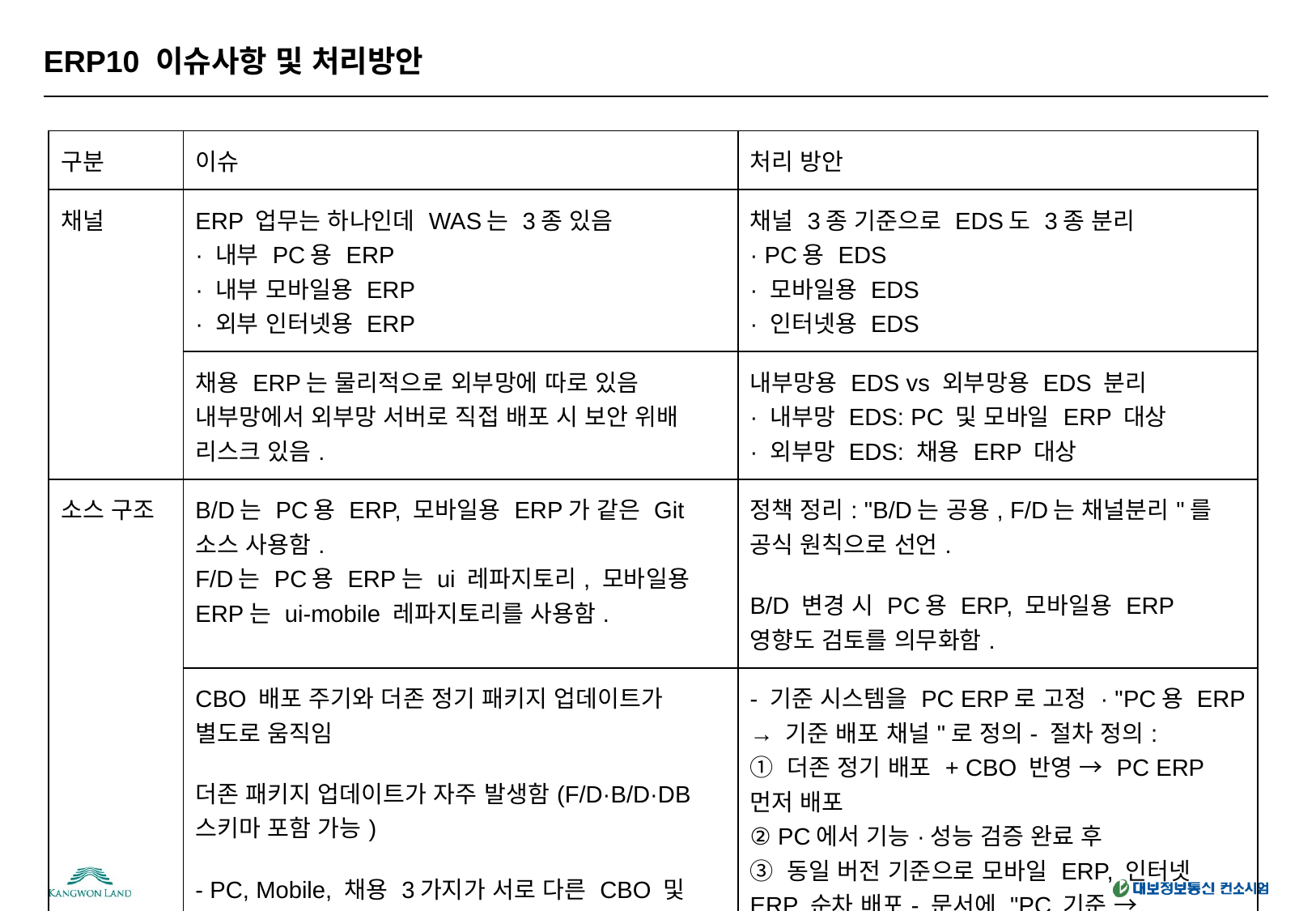

# ERP10 이슈사항 및 처리방안
| 구분 | 이슈 | 처리 방안 |
| --- | --- | --- |
| 채널 | ERP 업무는 하나인데 WAS는 3종 있음 · 내부 PC용 ERP · 내부 모바일용 ERP · 외부 인터넷용 ERP | 채널 3종 기준으로 EDS도 3종 분리 · PC용 EDS · 모바일용 EDS · 인터넷용 EDS |
|  | 채용 ERP는 물리적으로 외부망에 따로 있음 내부망에서 외부망 서버로 직접 배포 시 보안 위배 리스크 있음. | 내부망용 EDS vs 외부망용 EDS 분리 · 내부망 EDS: PC 및 모바일 ERP 대상 · 외부망 EDS: 채용 ERP 대상 |
| 소스 구조 | B/D는 PC용 ERP, 모바일용 ERP가 같은 Git 소스 사용함. F/D는 PC용 ERP는 ui 레파지토리, 모바일용 ERP는 ui-mobile 레파지토리를 사용함. | 정책 정리: "B/D는 공용, F/D는 채널분리"를 공식 원칙으로 선언. B/D 변경 시 PC용 ERP, 모바일용 ERP 영향도 검토를 의무화함. |
|  | CBO 배포 주기와 더존 정기 패키지 업데이트가 별도로 움직임 더존 패키지 업데이트가 자주 발생함(F/D·B/D·DB 스키마 포함 가능) - PC, Mobile, 채용 3가지가 서로 다른 CBO 및 Douzone Package를 실행할수 있음. | - 기준 시스템을 PC ERP로 고정 · "PC용 ERP → 기준 배포 채널"로 정의- 절차 정의: ① 더존 정기 배포 + CBO 반영 → PC ERP 먼저 배포 ② PC에서 기능·성능 검증 완료 후 ③ 동일 버전 기준으로 모바일 ERP, 인터넷 ERP 순차 배포- 문서에 "PC 기준 → Mobile/Internet 파생" 흐름을 공식 프로세스로 명시함 |